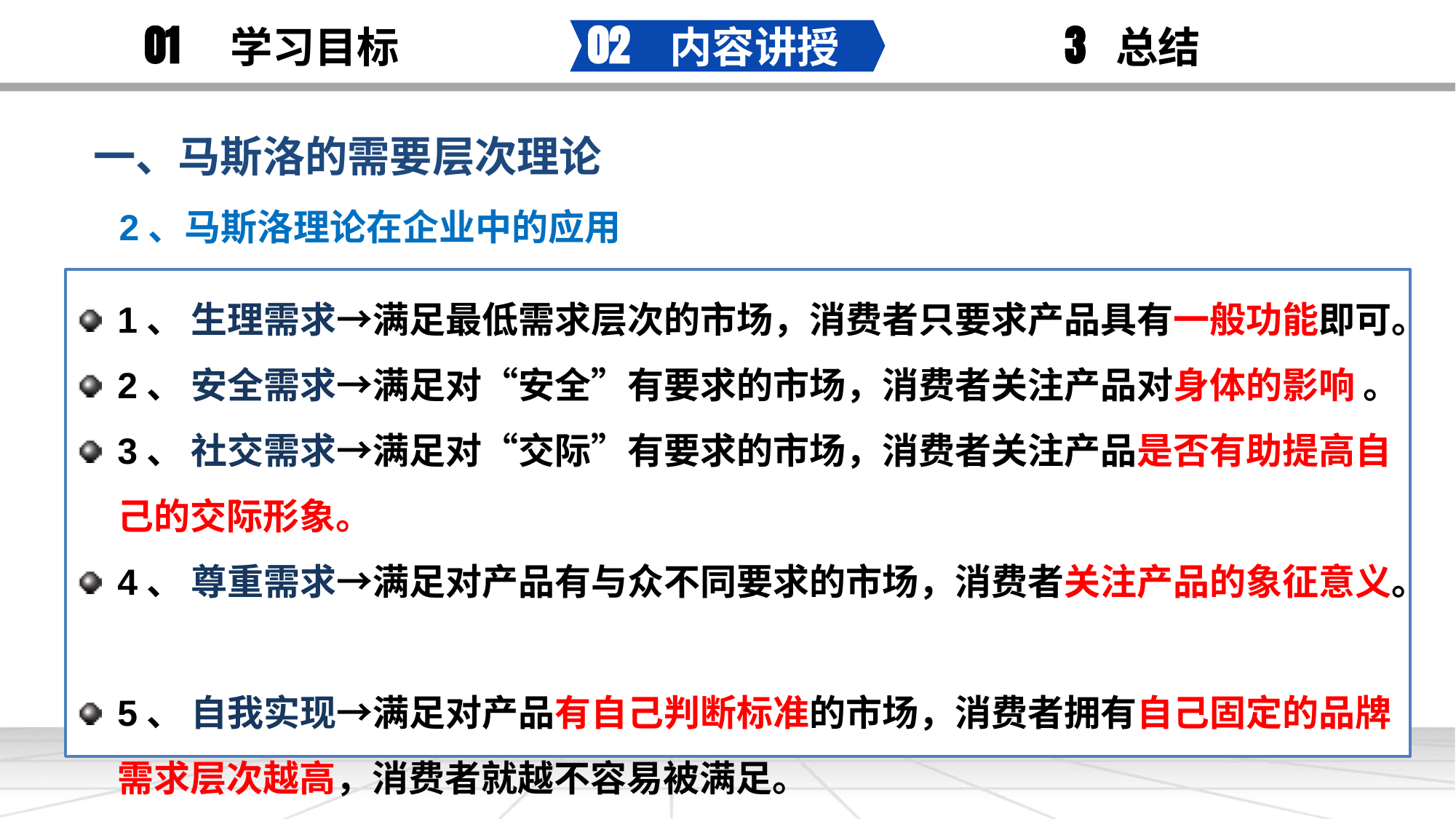

02   内容讲授
03  总结
01    学习目标

一、马斯洛的需要层次理论
2、马斯洛理论在企业中的应用
1、 生理需求→满足最低需求层次的市场，消费者只要求产品具有一般功能即可。
2、 安全需求→满足对“安全”有要求的市场，消费者关注产品对身体的影响 。
3、 社交需求→满足对“交际”有要求的市场，消费者关注产品是否有助提高自己的交际形象。
4、 尊重需求→满足对产品有与众不同要求的市场，消费者关注产品的象征意义。
5、 自我实现→满足对产品有自己判断标准的市场，消费者拥有自己固定的品牌 需求层次越高，消费者就越不容易被满足。